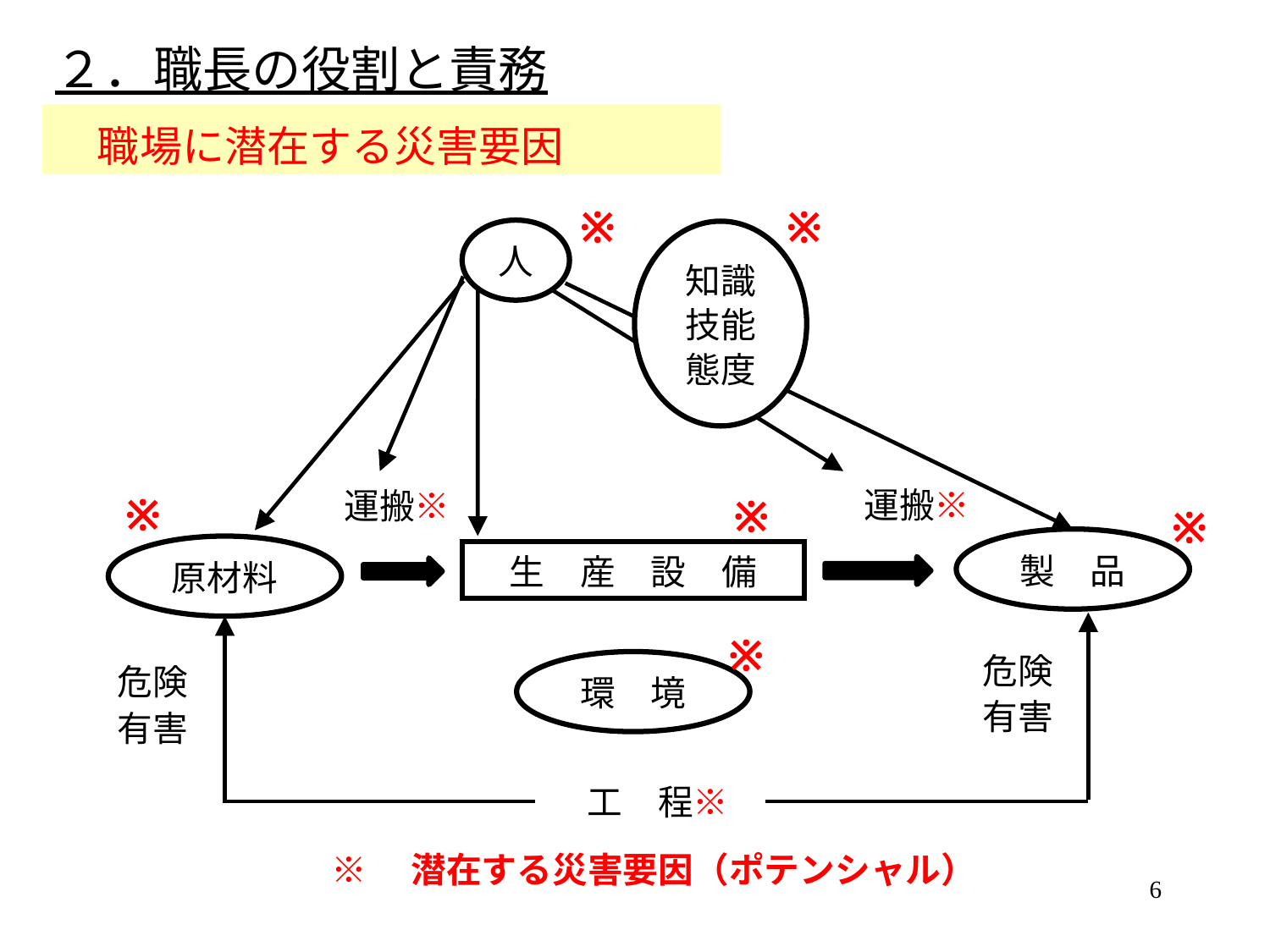

２．職長の役割と責務
　職場に潜在する災害要因
※
※
人
知識
技能
態度
運搬※
運搬※
※
※
※
製　品
原材料
生　産　設　備

※
危険
有害
危険
有害
環　境
工　程※
※　潜在する災害要因（ポテンシャル）
6